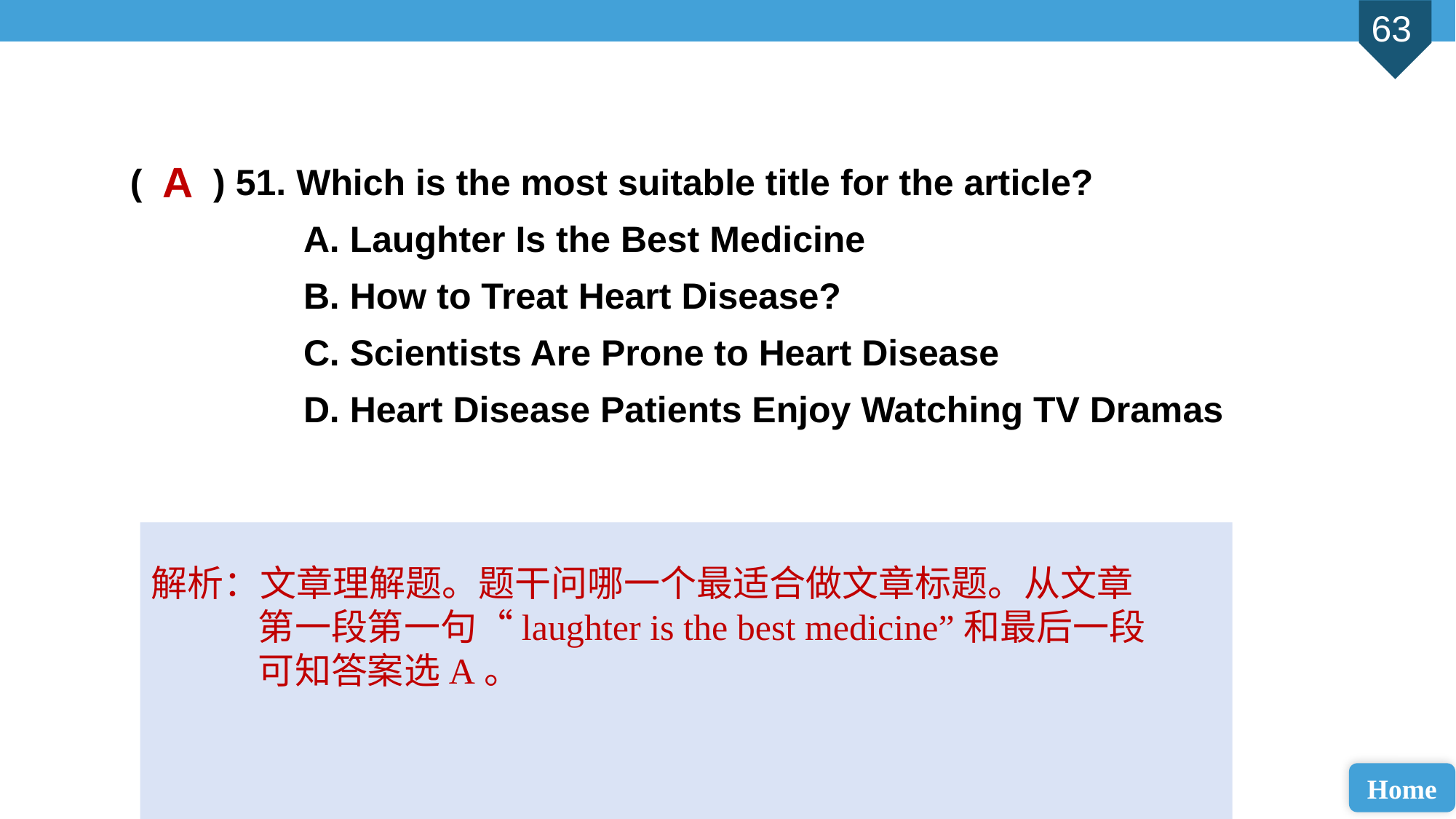

(       ) 51. Which is the most suitable title for the article?
                 A. Laughter Is the Best Medicine
                 B. How to Treat Heart Disease?
                 C. Scientists Are Prone to Heart Disease
                 D. Heart Disease Patients Enjoy Watching TV Dramas
A

解析：文章理解题。题干问哪一个最适合做文章标题。从文章第一段第一句“laughter is the best medicine”和最后一段可知答案选A。